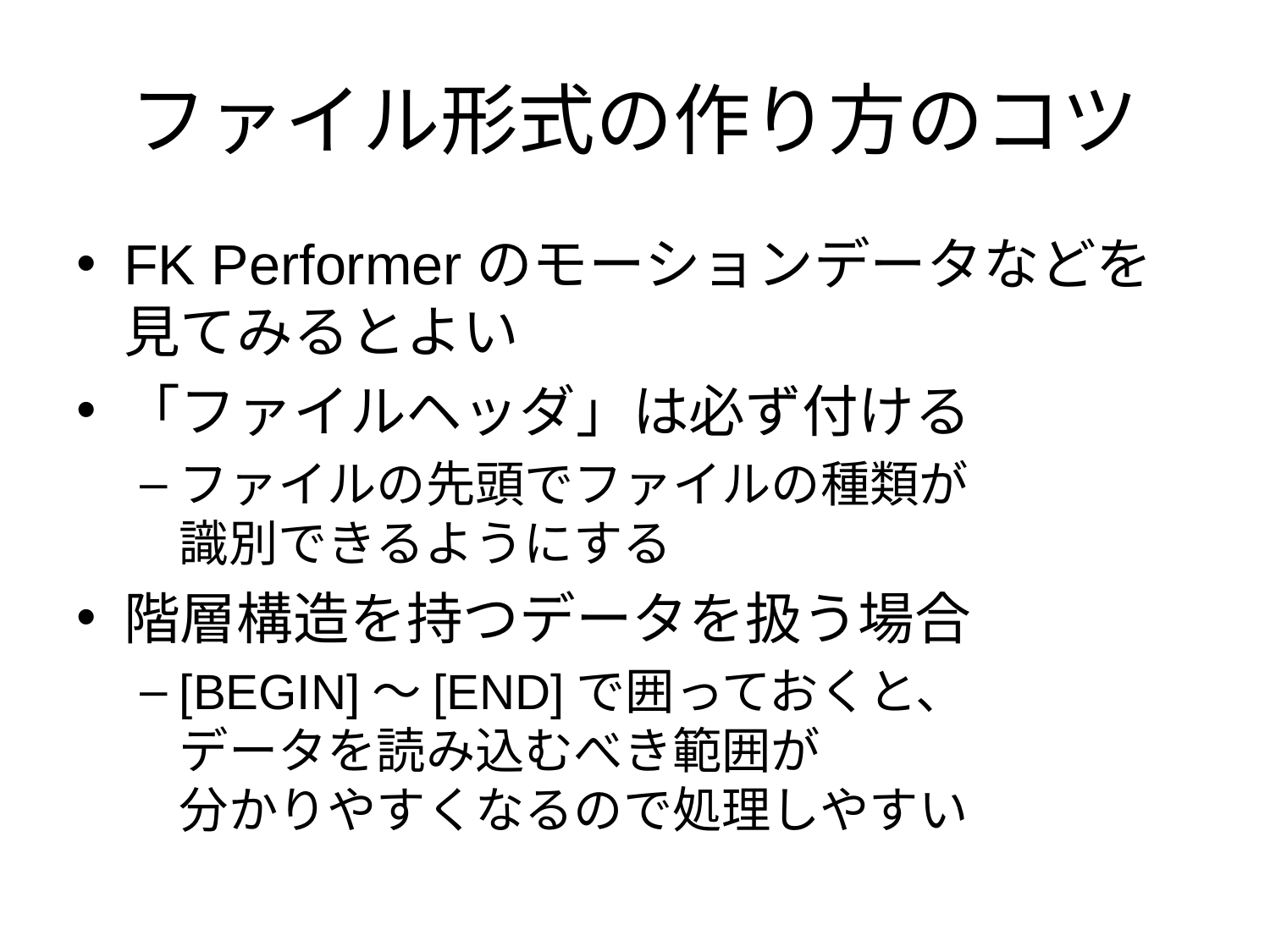

# ファイル形式の作り方のコツ
FK Performerのモーションデータなどを見てみるとよい
「ファイルヘッダ」は必ず付ける
ファイルの先頭でファイルの種類が
識別できるようにする
階層構造を持つデータを扱う場合
[BEGIN]～[END]で囲っておくと、
データを読み込むべき範囲が
分かりやすくなるので処理しやすい